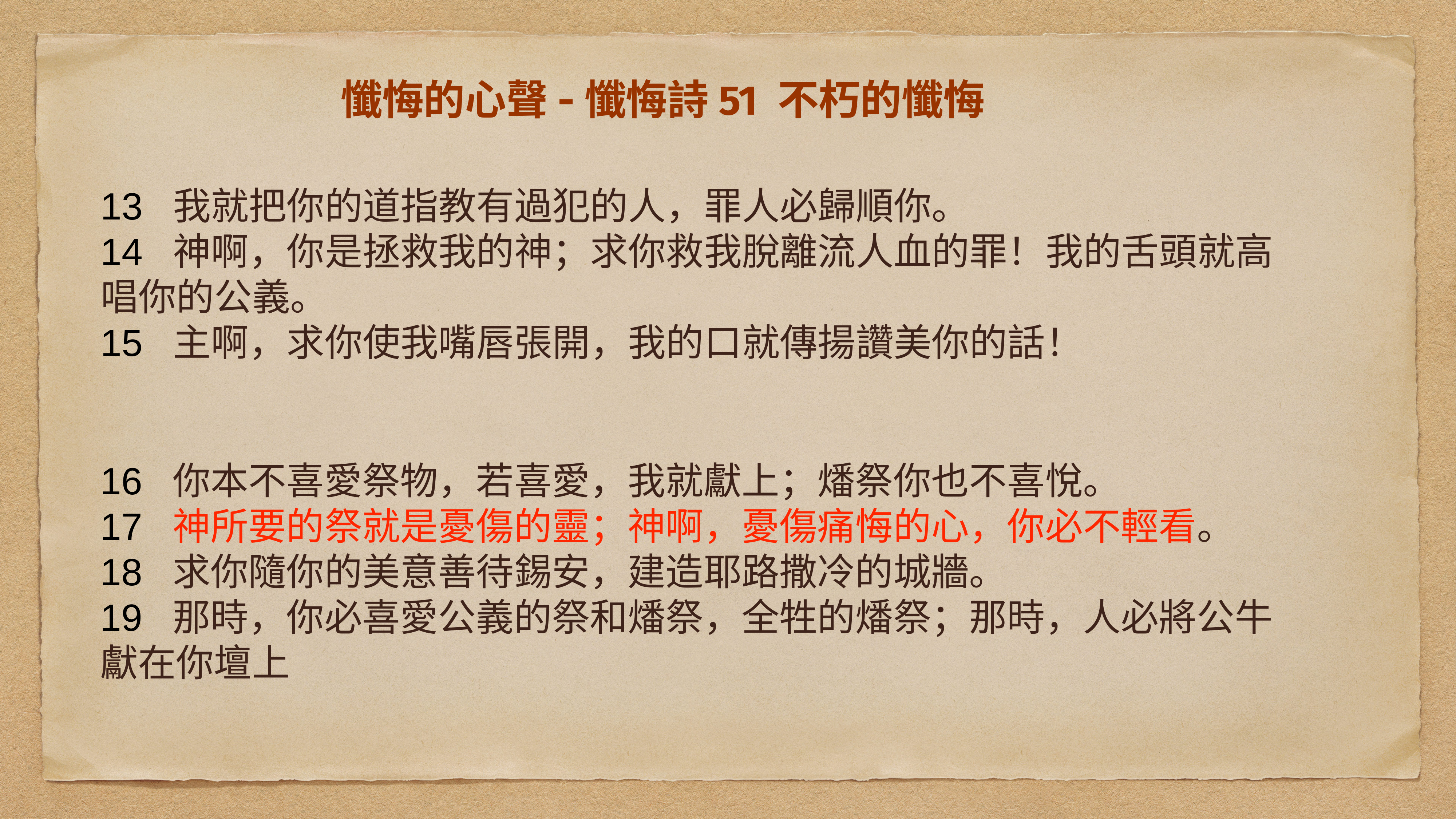

# 懺悔的心聲-懺悔詩51 不朽的懺悔
13  我就把你的道指教有過犯的人，罪人必歸順你。
14  神啊，你是拯救我的神；求你救我脫離流人血的罪！我的舌頭就高唱你的公義。
15  主啊，求你使我嘴唇張開，我的口就傳揚讚美你的話！
16  你本不喜愛祭物，若喜愛，我就獻上；燔祭你也不喜悅。
17  神所要的祭就是憂傷的靈；神啊，憂傷痛悔的心，你必不輕看。
18  求你隨你的美意善待錫安，建造耶路撒冷的城牆。
19  那時，你必喜愛公義的祭和燔祭，全牲的燔祭；那時，人必將公牛獻在你壇上